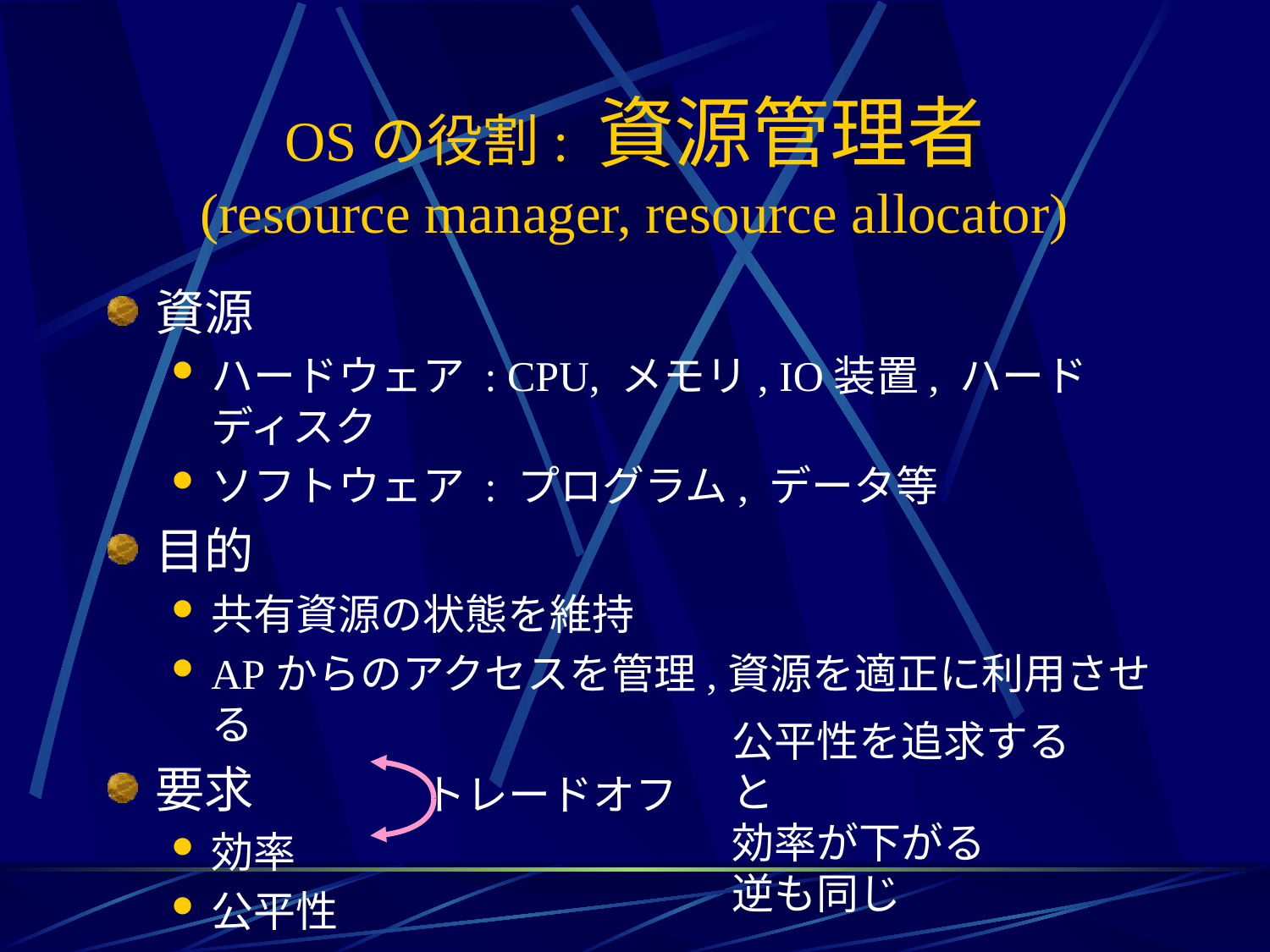

# OSの役割: 資源管理者 (resource manager, resource allocator)
資源
ハードウェア : CPU, メモリ, IO装置, ハードディスク
ソフトウェア : プログラム, データ等
目的
共有資源の状態を維持
APからのアクセスを管理,資源を適正に利用させる
要求
効率
公平性
公平性を追求すると
効率が下がる
逆も同じ

トレードオフ